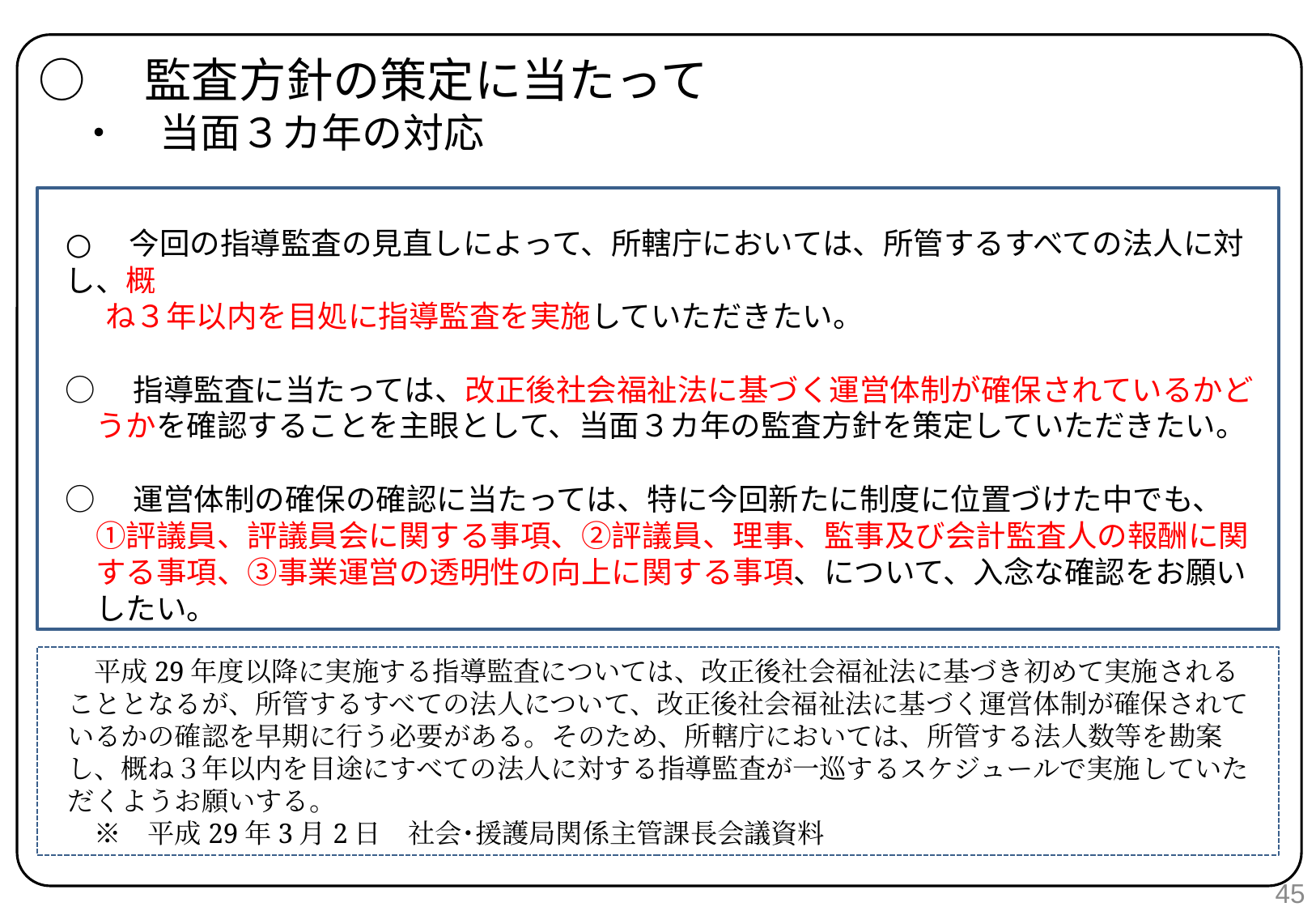

○　監査方針の策定に当たって
　・　当面３カ年の対応

○　今回の指導監査の見直しによって、所轄庁においては、所管するすべての法人に対し、概
　 ね３年以内を目処に指導監査を実施していただきたい。

○　指導監査に当たっては、改正後社会福祉法に基づく運営体制が確保されているかど
　うかを確認することを主眼として、当面３カ年の監査方針を策定していただきたい。

○　運営体制の確保の確認に当たっては、特に今回新たに制度に位置づけた中でも、
　①評議員、評議員会に関する事項、②評議員、理事、監事及び会計監査人の報酬に関
　する事項、③事業運営の透明性の向上に関する事項、について、入念な確認をお願い
　したい。

　平成29年度以降に実施する指導監査については、改正後社会福祉法に基づき初めて実施されることとなるが、所管するすべての法人について、改正後社会福祉法に基づく運営体制が確保されているかの確認を早期に行う必要がある。そのため、所轄庁においては、所管する法人数等を勘案し、概ね３年以内を目途にすべての法人に対する指導監査が一巡するスケジュールで実施していただくようお願いする。
　※　平成29年3月2日　社会･援護局関係主管課長会議資料
45